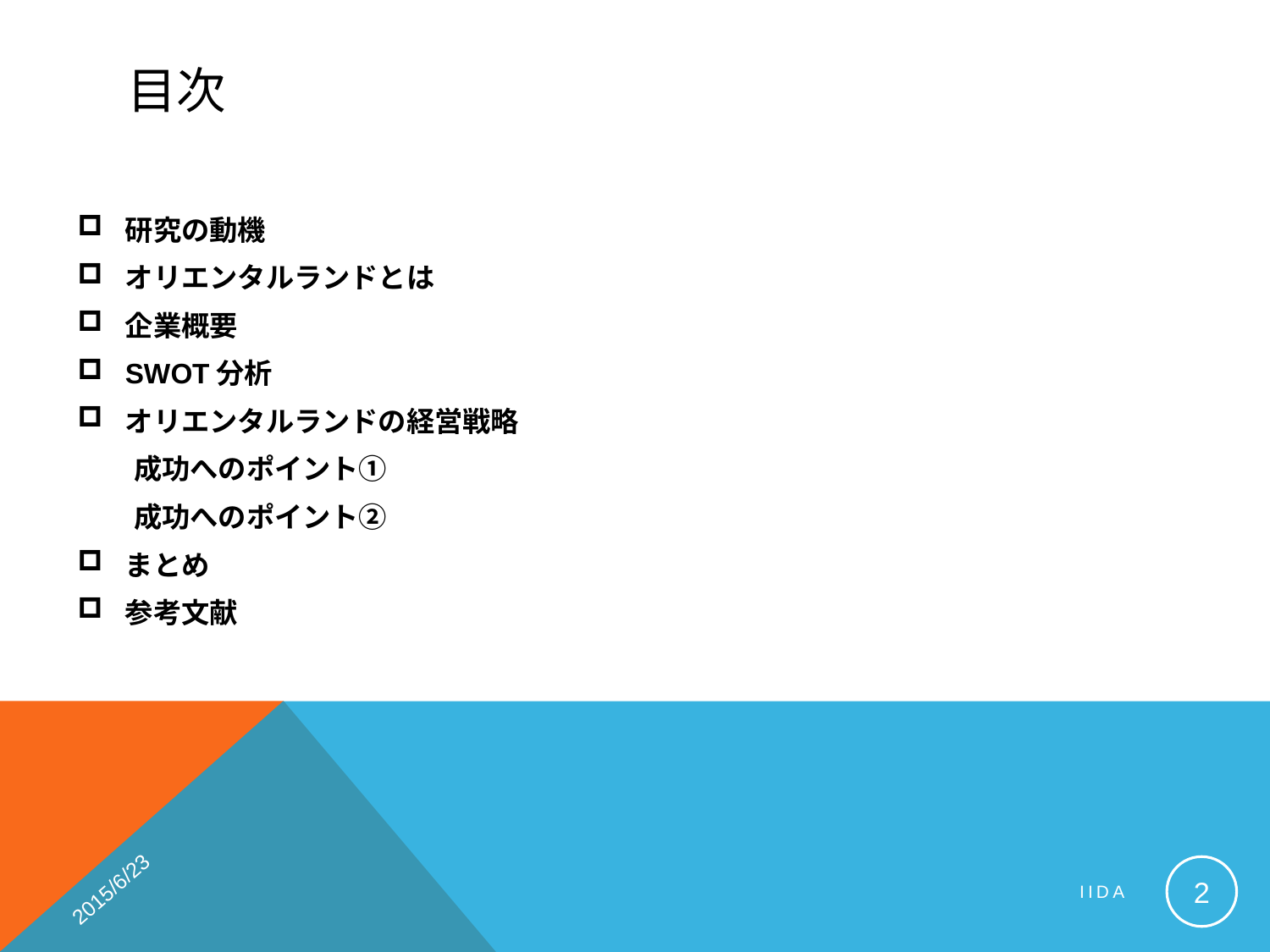

# 目次
研究の動機
オリエンタルランドとは
企業概要
SWOT分析
オリエンタルランドの経営戦略
　　成功へのポイント①
　　成功へのポイント②
まとめ
参考文献
2015/6/23
2
iida